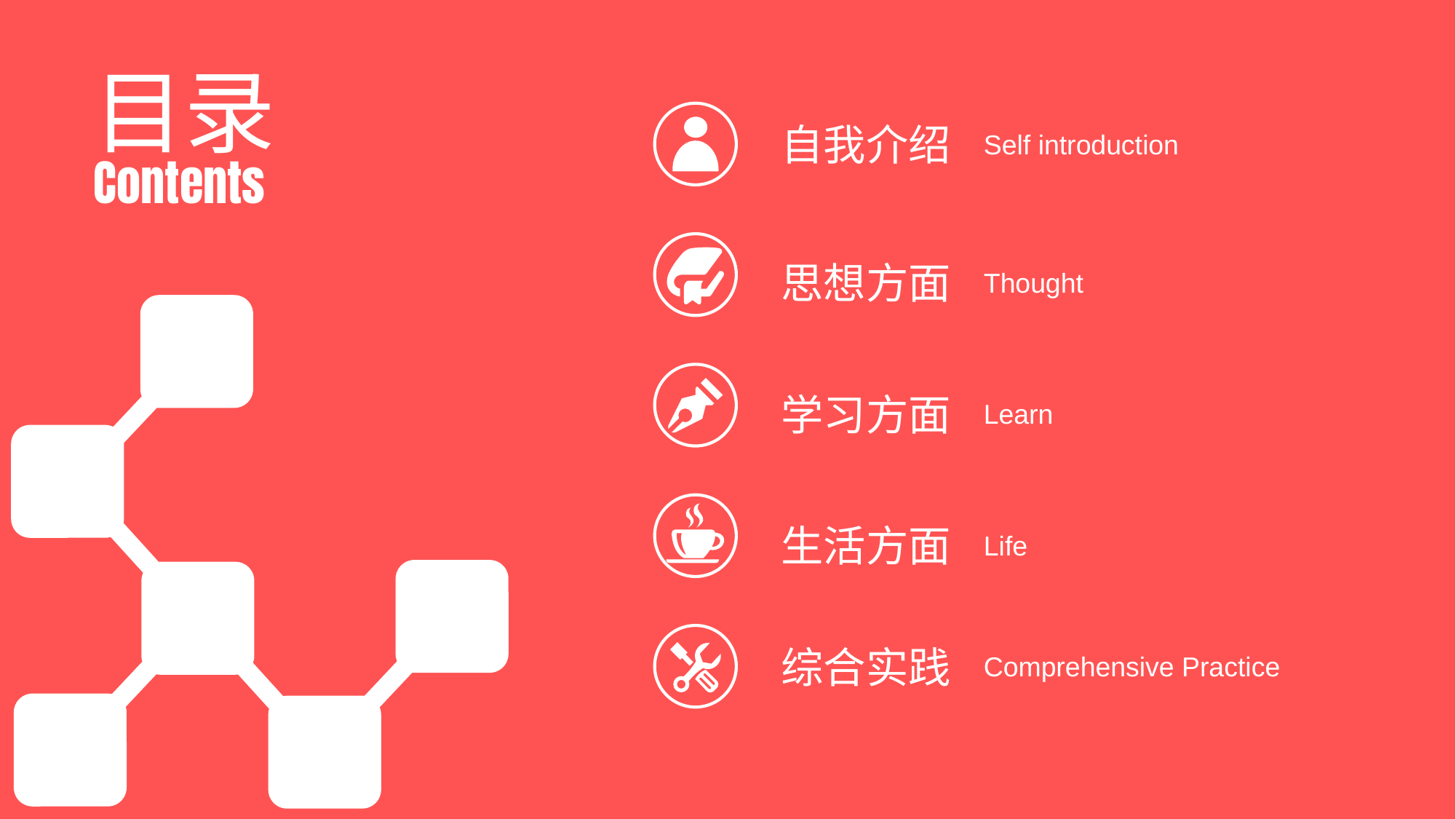

目录

自我介绍
Self introduction
Contents

思想方面
Thought

学习方面
Learn

生活方面
Life

综合实践
Comprehensive Practice